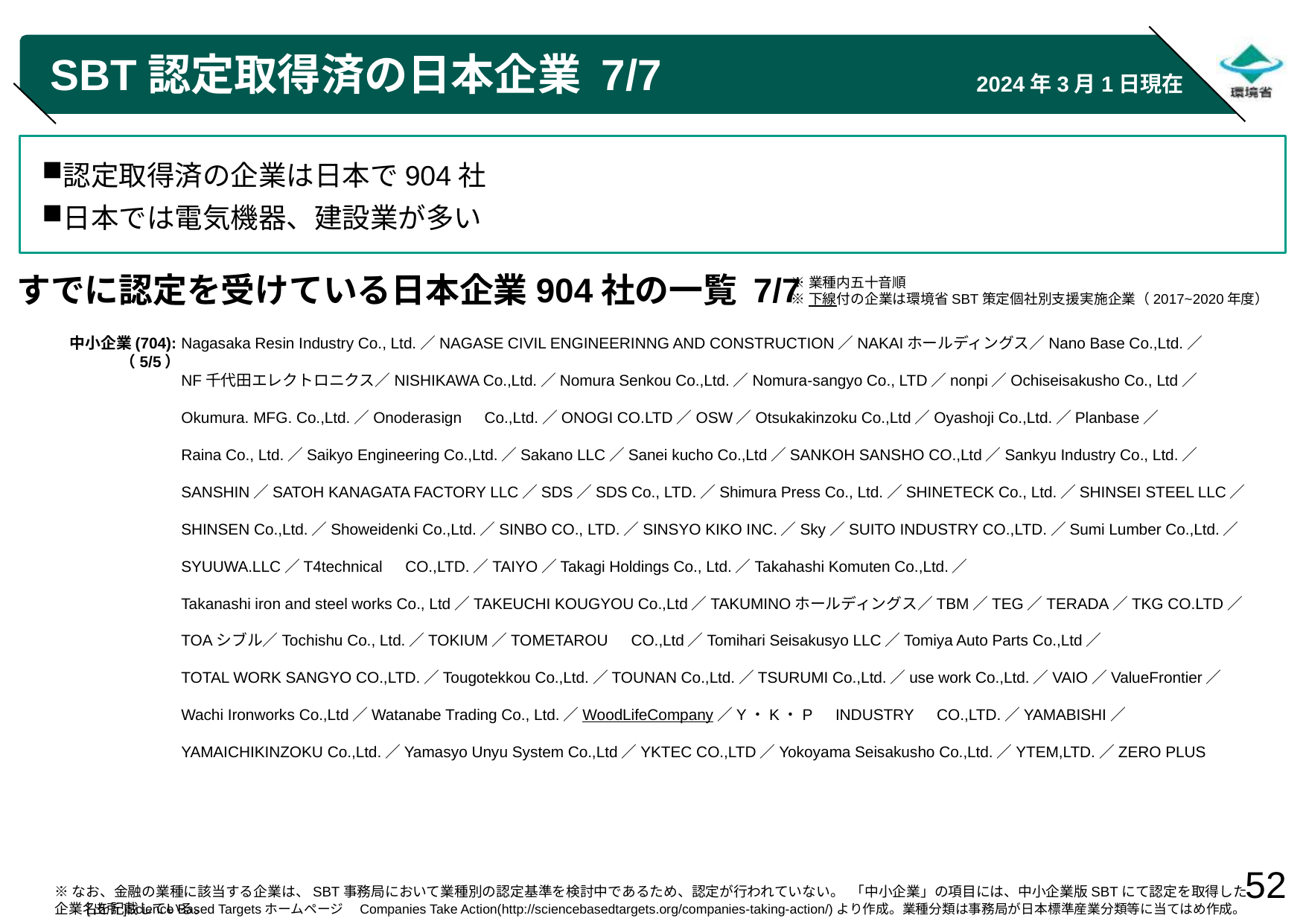

# SBT認定取得済の日本企業 7/7
2024年3月1日現在
認定取得済の企業は日本で904社
日本では電気機器、建設業が多い
すでに認定を受けている日本企業904社の一覧 7/7
※業種内五十音順
※下線付の企業は環境省SBT策定個社別支援実施企業（2017~2020年度）
Nagasaka Resin Industry Co., Ltd.／NAGASE CIVIL ENGINEERINNG AND CONSTRUCTION／NAKAIホールディングス／Nano Base Co.,Ltd.／

NF千代田エレクトロニクス／NISHIKAWA Co.,Ltd.／Nomura Senkou Co.,Ltd.／Nomura-sangyo Co., LTD／nonpi／Ochiseisakusho Co., Ltd／

Okumura. MFG. Co.,Ltd.／Onoderasign　Co.,Ltd.／ONOGI CO.LTD／OSW／Otsukakinzoku Co.,Ltd／Oyashoji Co.,Ltd.／Planbase／

Raina Co., Ltd.／Saikyo Engineering Co.,Ltd.／Sakano LLC／Sanei kucho Co.,Ltd／SANKOH SANSHO CO.,Ltd／Sankyu Industry Co., Ltd.／

SANSHIN／SATOH KANAGATA FACTORY LLC／SDS／SDS Co., LTD.／Shimura Press Co., Ltd.／SHINETECK Co., Ltd.／SHINSEI STEEL LLC／

SHINSEN Co.,Ltd.／Showeidenki Co.,Ltd.／SINBO CO., LTD.／SINSYO KIKO INC.／Sky／SUITO INDUSTRY CO.,LTD.／Sumi Lumber Co.,Ltd.／

SYUUWA.LLC／T4technical　CO.,LTD.／TAIYO／Takagi Holdings Co., Ltd.／Takahashi Komuten Co.,Ltd.／

Takanashi iron and steel works Co., Ltd／TAKEUCHI KOUGYOU Co.,Ltd／TAKUMINOホールディングス／TBM／TEG／TERADA／TKG CO.LTD／

TOAシブル／Tochishu Co., Ltd.／TOKIUM／TOMETAROU　CO.,Ltd／Tomihari Seisakusyo LLC／Tomiya Auto Parts Co.,Ltd／

TOTAL WORK SANGYO CO.,LTD.／Tougotekkou Co.,Ltd.／TOUNAN Co.,Ltd.／TSURUMI Co.,Ltd.／use work Co.,Ltd.／VAIO／ValueFrontier／

Wachi Ironworks Co.,Ltd／Watanabe Trading Co., Ltd.／WoodLifeCompany／Y・K・P　INDUSTRY　CO.,LTD.／YAMABISHI／

YAMAICHIKINZOKU Co.,Ltd.／Yamasyo Unyu System Co.,Ltd／YKTEC CO.,LTD／Yokoyama Seisakusho Co.,Ltd.／YTEM,LTD.／ZERO PLUS

中小企業(704):（5/5）

※なお、金融の業種に該当する企業は、SBT事務局において業種別の認定基準を検討中であるため、認定が行われていない。  「中小企業」の項目には、中小企業版SBTにて認定を取得した企業名を記載している。
[出所]Science Based Targetsホームページ　Companies Take Action(http://sciencebasedtargets.org/companies-taking-action/)より作成。業種分類は事務局が日本標準産業分類等に当てはめ作成。